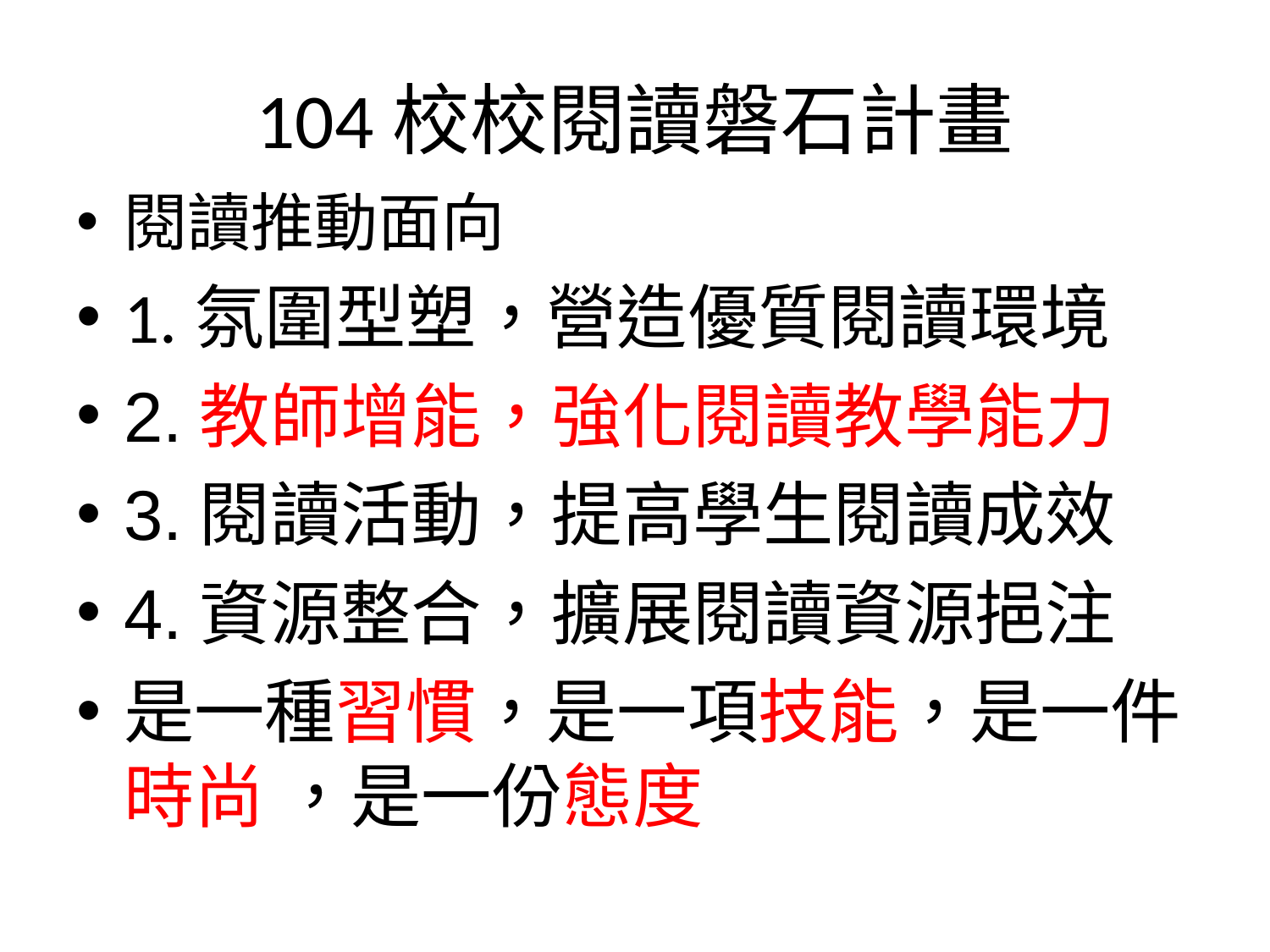

# 104校校閱讀磐石計畫
閱讀推動面向
1.氛圍型塑，營造優質閱讀環境
2.教師增能，強化閱讀教學能力
3.閱讀活動，提高學生閱讀成效
4.資源整合，擴展閱讀資源挹注
是一種習慣，是一項技能，是一件時尚 ，是一份態度